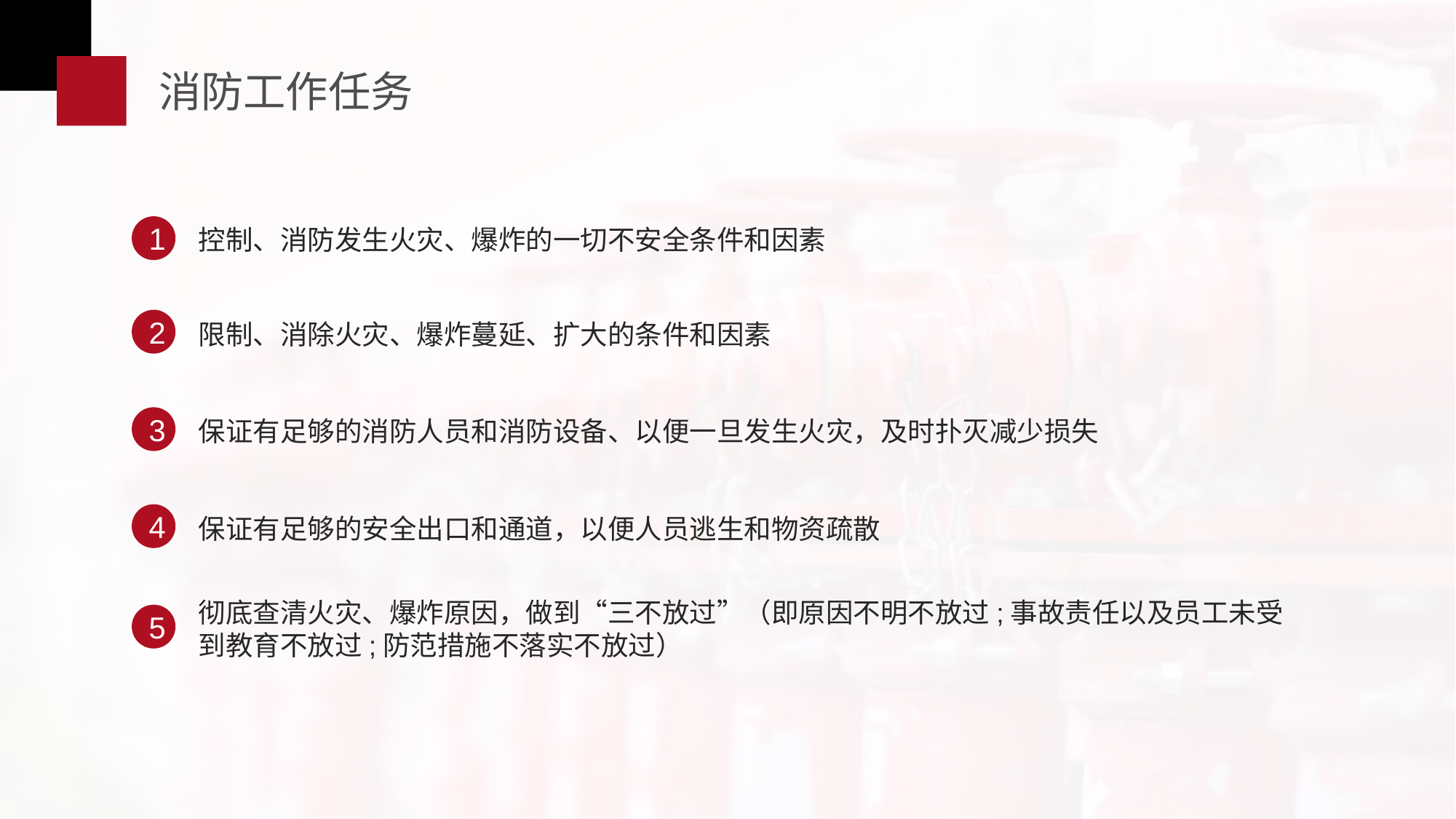

消防工作任务
1
控制、消防发生火灾、爆炸的一切不安全条件和因素
2
限制、消除火灾、爆炸蔓延、扩大的条件和因素
3
保证有足够的消防人员和消防设备、以便一旦发生火灾，及时扑灭减少损失
4
保证有足够的安全出口和通道，以便人员逃生和物资疏散
彻底查清火灾、爆炸原因，做到“三不放过”（即原因不明不放过;事故责任以及员工未受到教育不放过;防范措施不落实不放过）
5